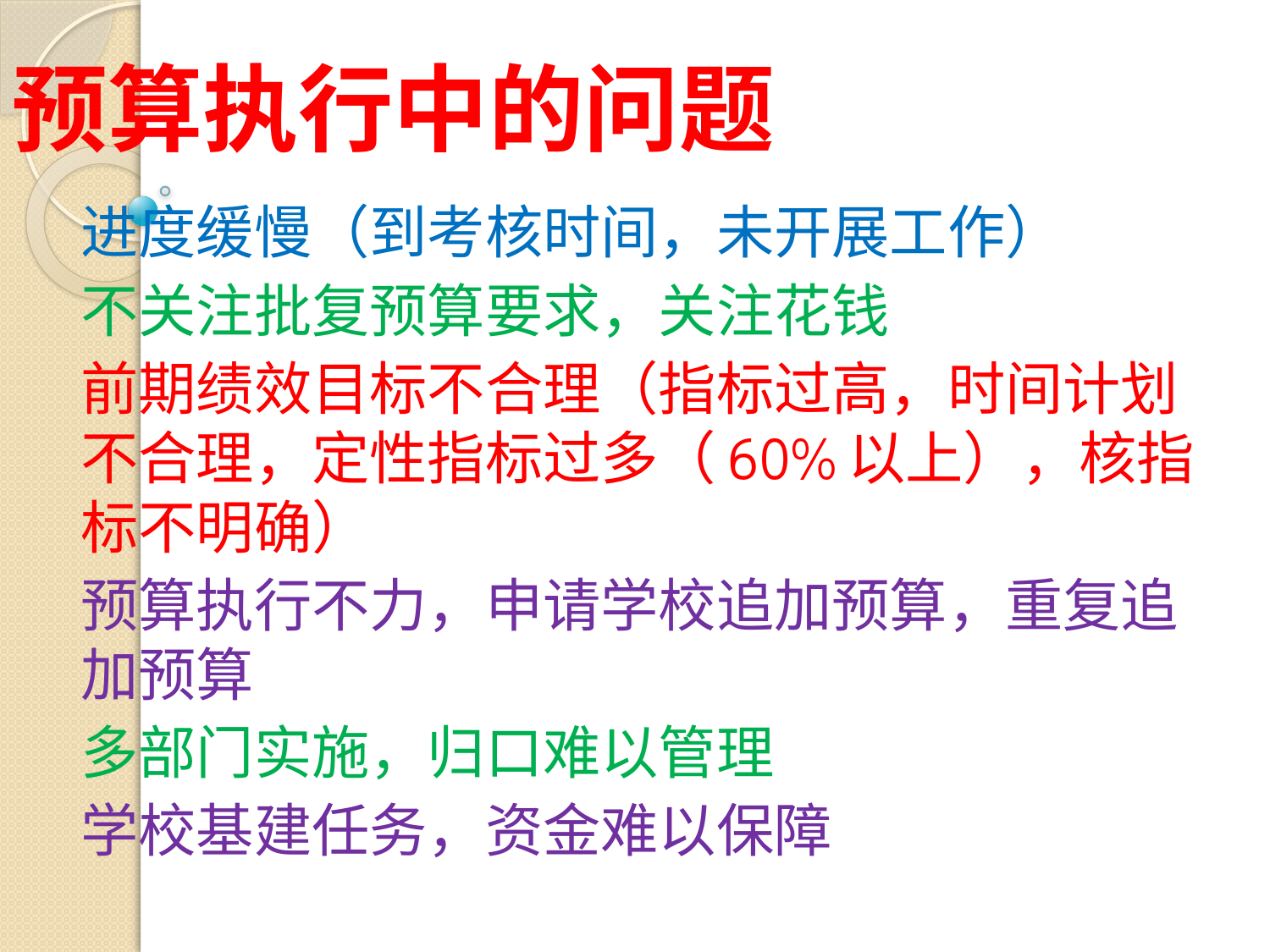

# 预算执行中的问题
进度缓慢（到考核时间，未开展工作）
不关注批复预算要求，关注花钱
前期绩效目标不合理（指标过高，时间计划不合理，定性指标过多（60%以上），核指标不明确）
预算执行不力，申请学校追加预算，重复追加预算
多部门实施，归口难以管理
学校基建任务，资金难以保障